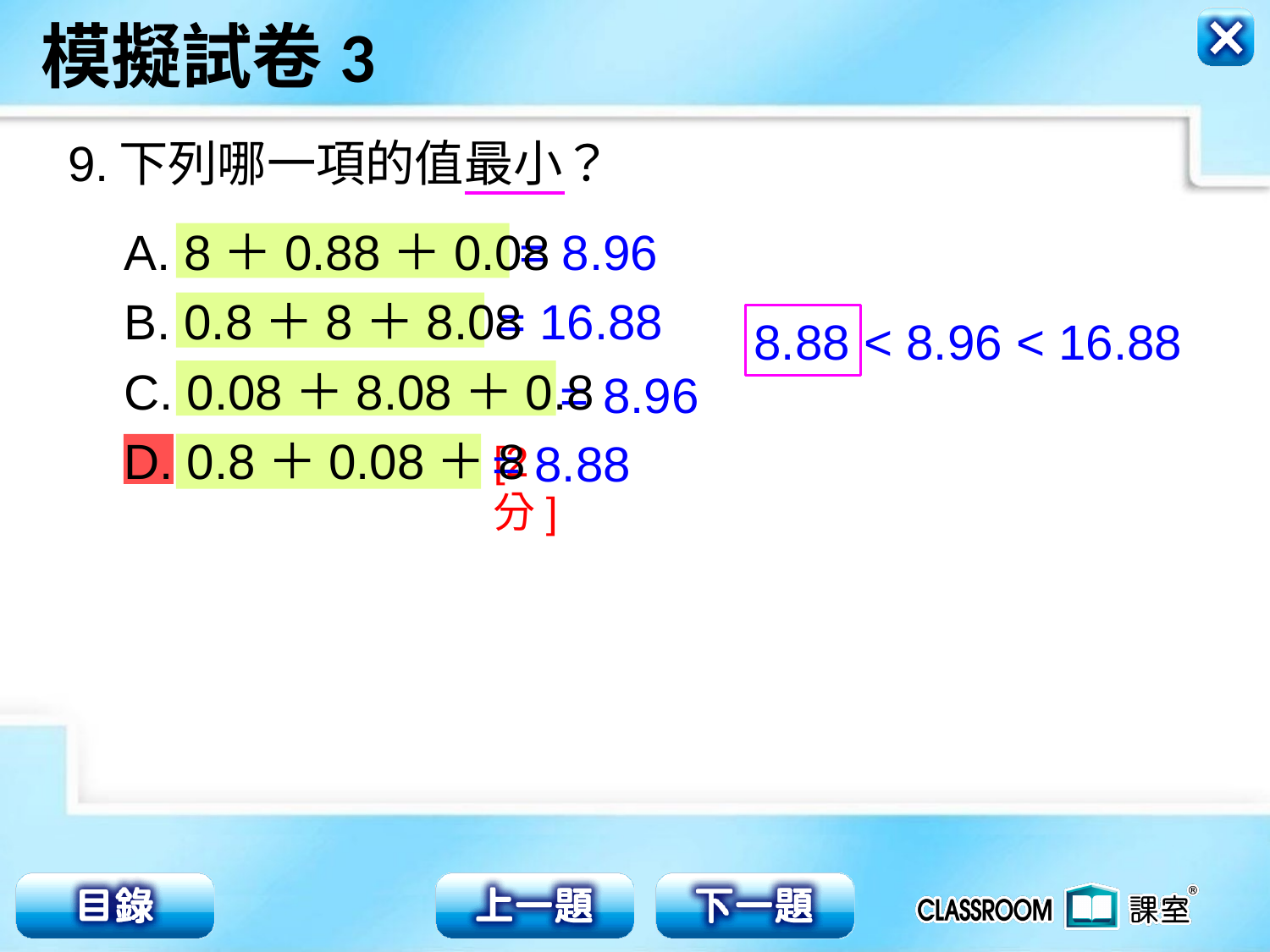

9.
下列哪一項的值最小？
A. 8＋0.88＋0.08
B. 0.8＋8＋8.08
C. 0.08＋8.08＋0.8
D. 0.8＋0.08＋8
= 8.96

= 16.88

8.88 < 8.96 < 16.88

= 8.96

= 8.88
[2分]